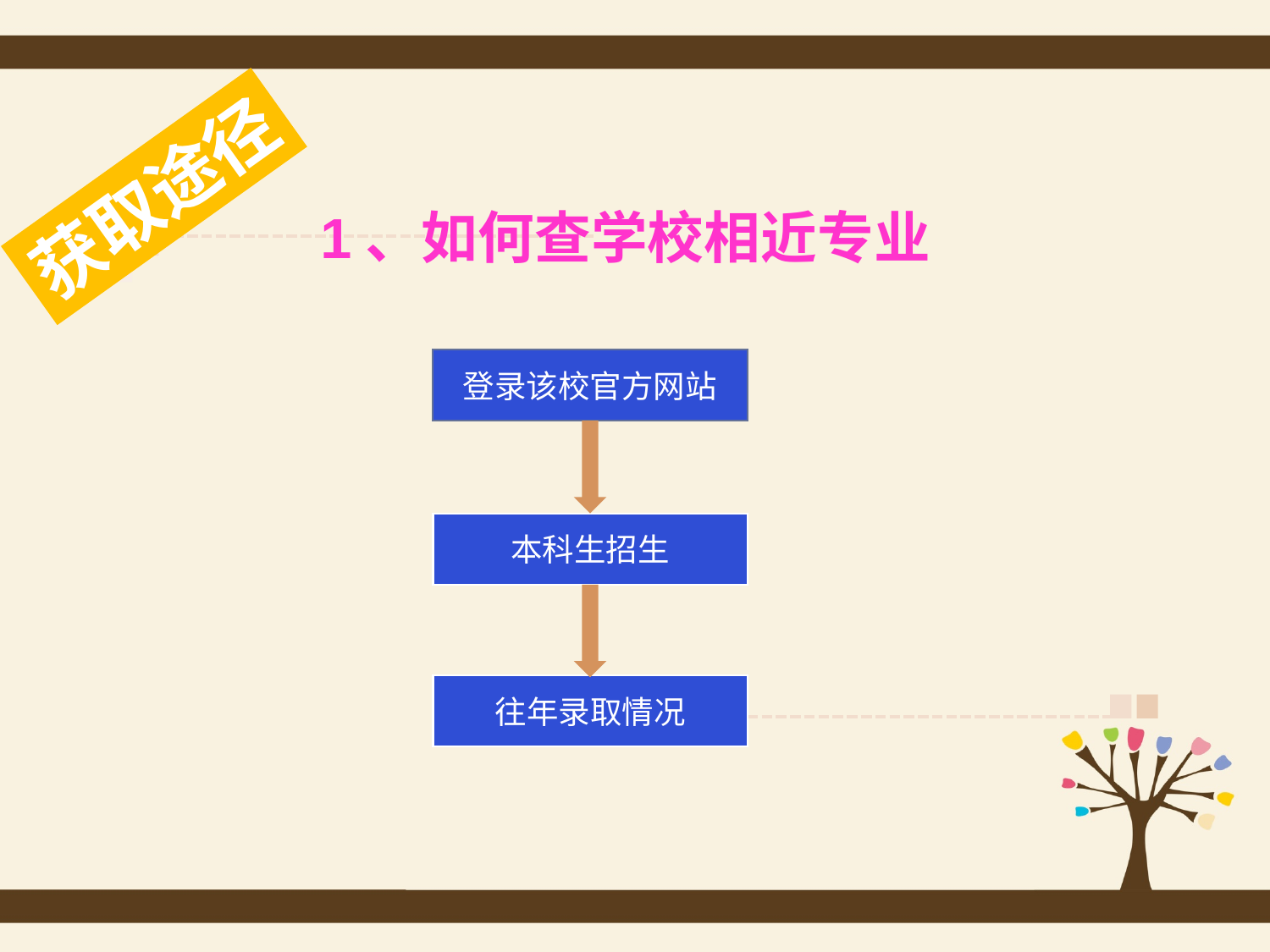

获取途径
1、如何查学校相近专业
登录该校官方网站

本科生招生

往年录取情况